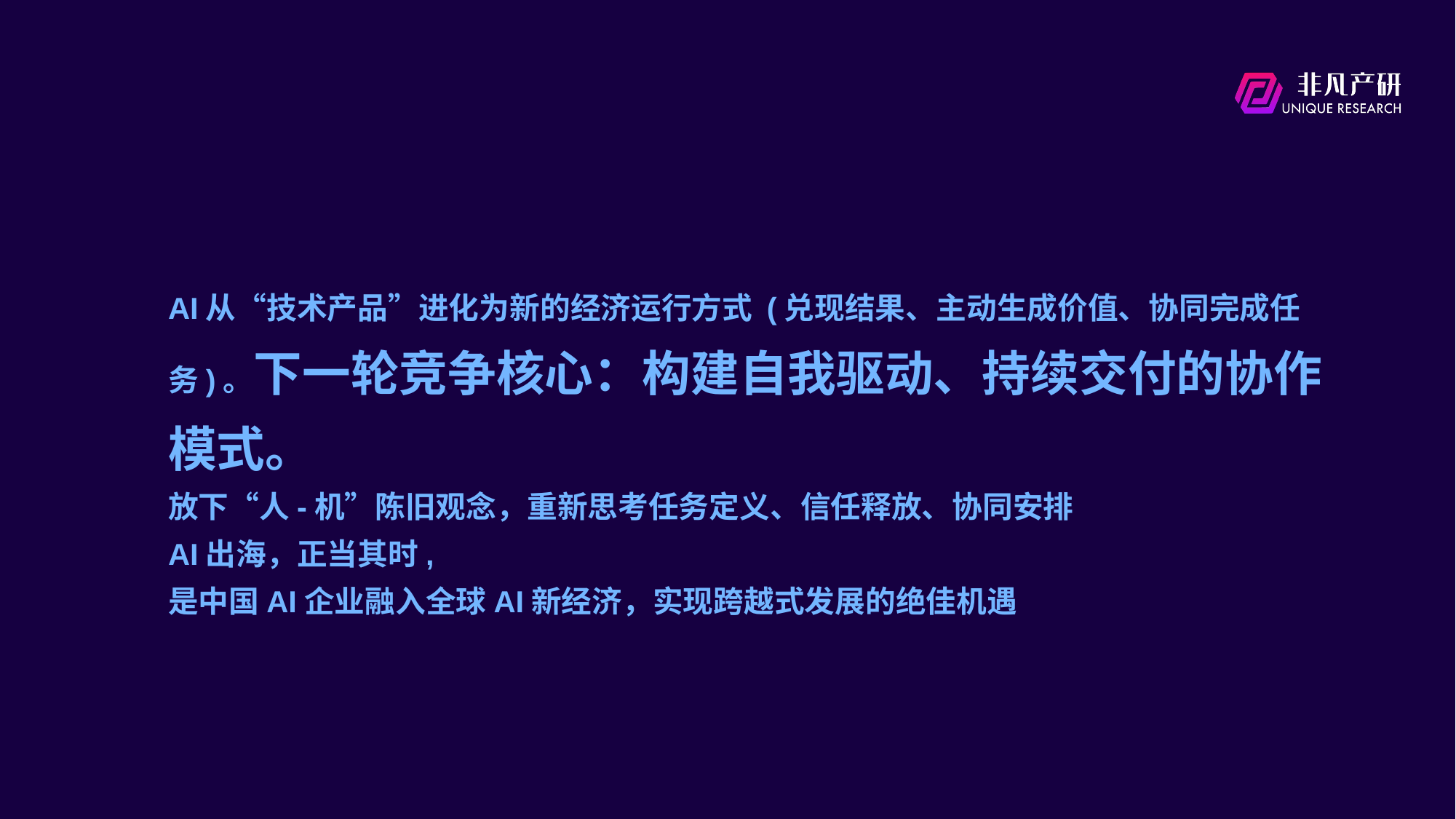

AI从“技术产品”进化为新的经济运行方式 (兑现结果、主动生成价值、协同完成任务)。下一轮竞争核心：构建自我驱动、持续交付的协作模式。
放下“人-机”陈旧观念，重新思考任务定义、信任释放、协同安排
AI出海，正当其时,
是中国AI企业融入全球AI新经济，实现跨越式发展的绝佳机遇